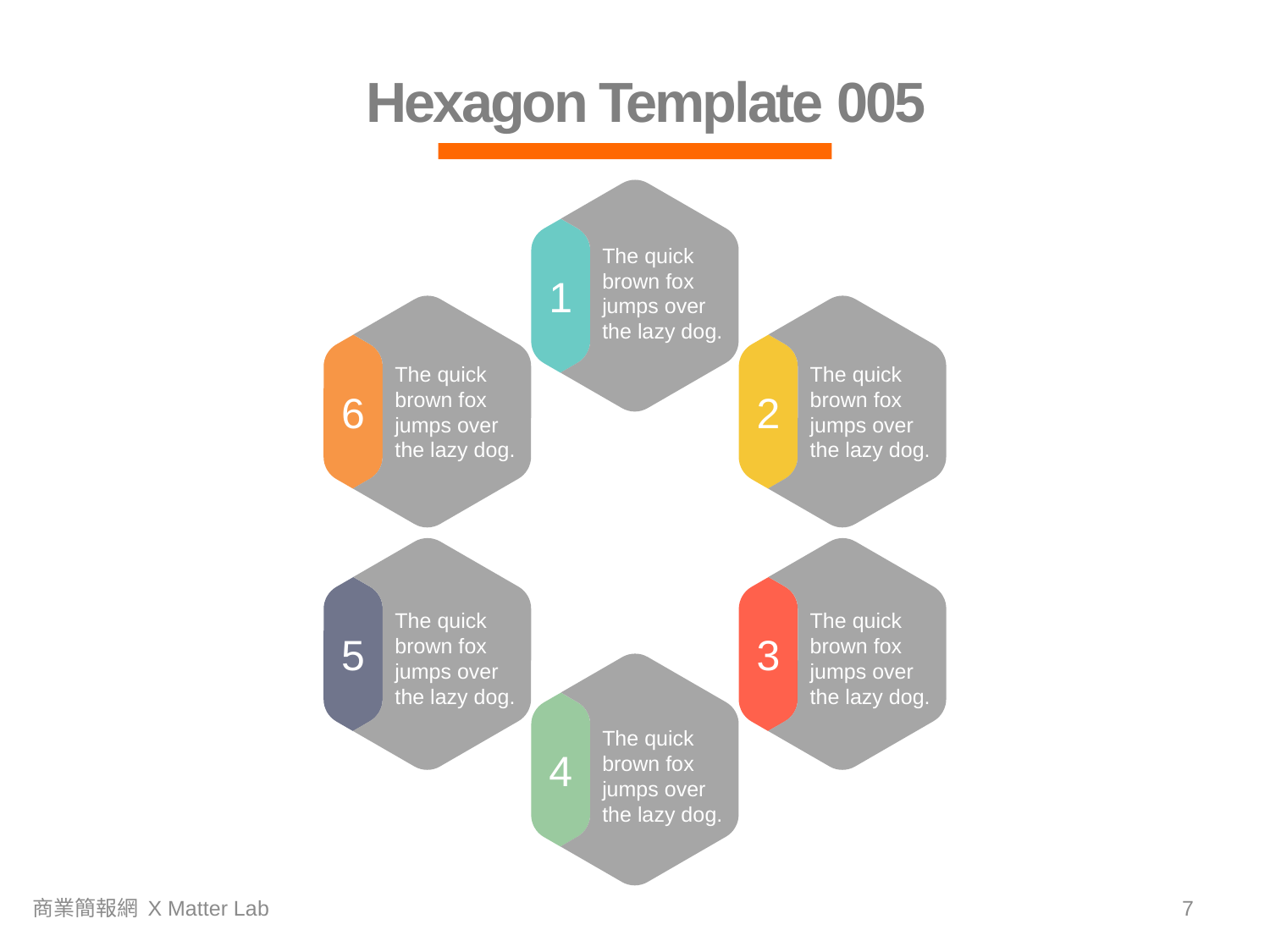

Hexagon Template 005

1
The quick brown fox jumps over the lazy dog.

6
2
The quick brown fox jumps over the lazy dog.
The quick brown fox jumps over the lazy dog.

5
3
The quick brown fox jumps over the lazy dog.
The quick brown fox jumps over the lazy dog.

4
The quick brown fox jumps over the lazy dog.
商業簡報網 X Matter Lab
7